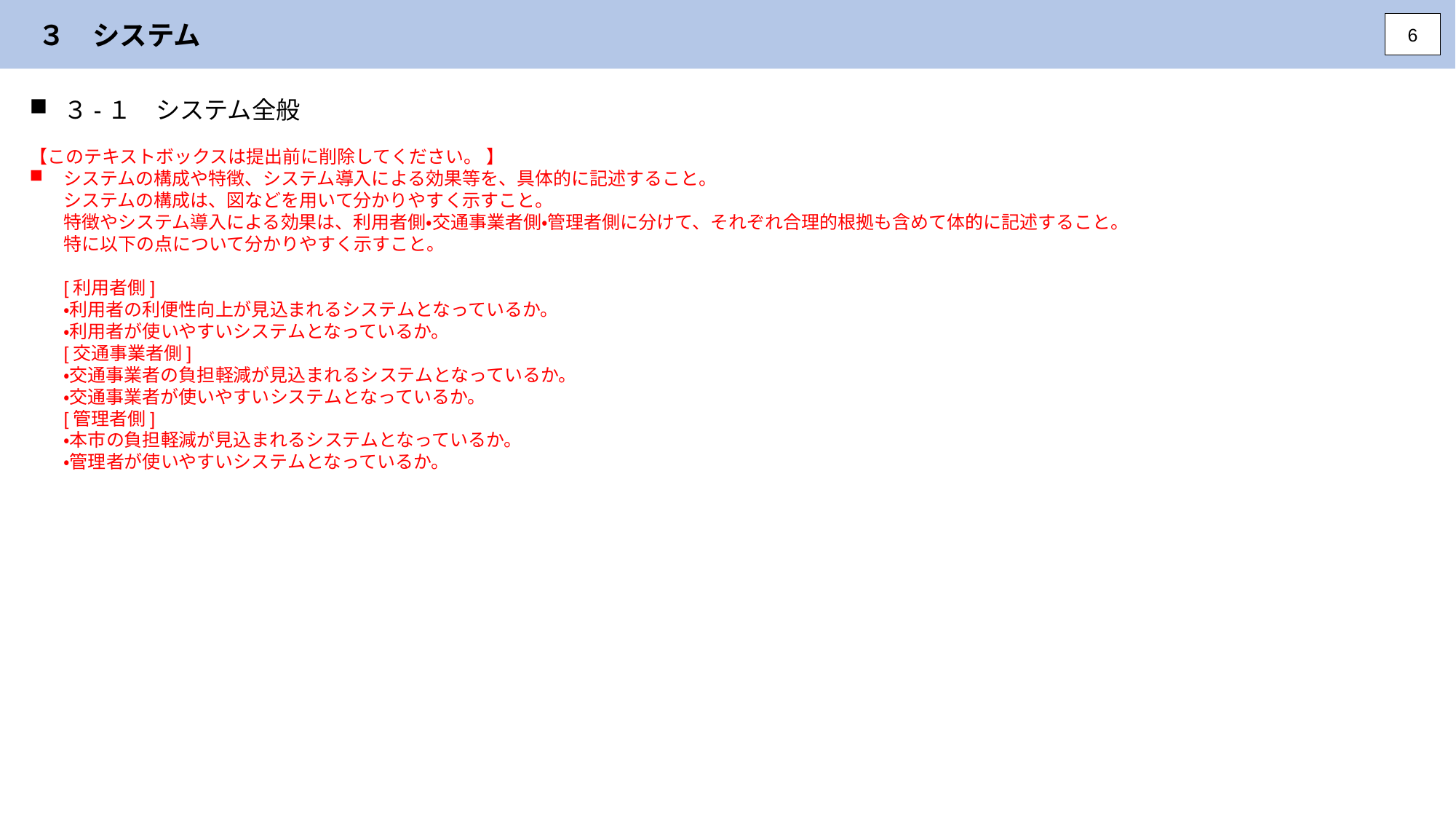

３　システム
6
３-１　システム全般
【このテキストボックスは提出前に削除してください。 】
システムの構成や特徴、システム導入による効果等を、具体的に記述すること。
システムの構成は、図などを用いて分かりやすく示すこと。
特徴やシステム導入による効果は、利用者側・交通事業者側・管理者側に分けて、それぞれ合理的根拠も含めて体的に記述すること。
特に以下の点について分かりやすく示すこと。
[利用者側]
・利用者の利便性向上が見込まれるシステムとなっているか。
・利用者が使いやすいシステムとなっているか。
[交通事業者側]
・交通事業者の負担軽減が見込まれるシステムとなっているか。
・交通事業者が使いやすいシステムとなっているか。
[管理者側]
・本市の負担軽減が見込まれるシステムとなっているか。
・管理者が使いやすいシステムとなっているか。